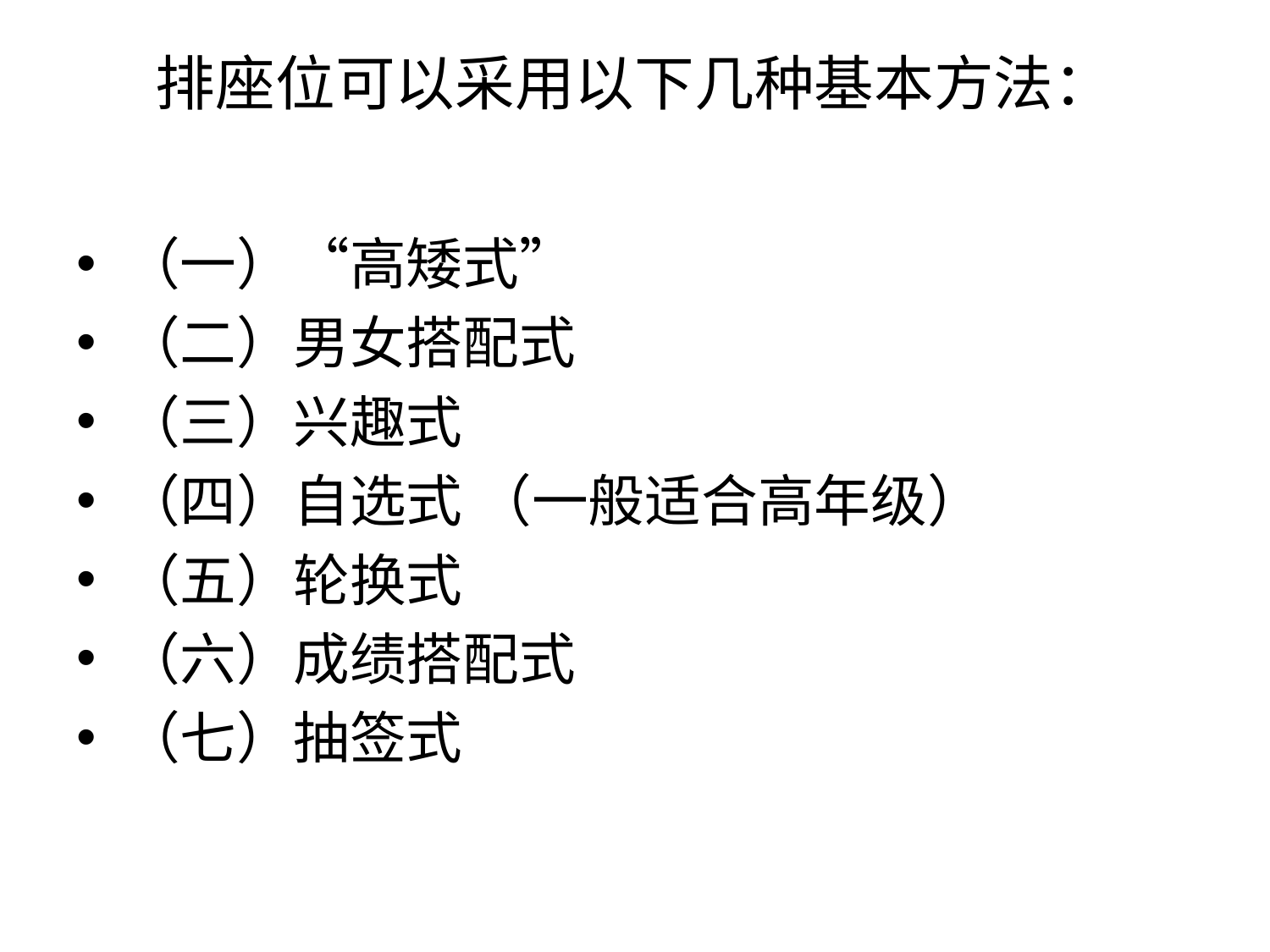

# 排座位可以采用以下几种基本方法：
（一）“高矮式”
（二）男女搭配式
（三）兴趣式
（四）自选式 （一般适合高年级）
（五）轮换式
（六）成绩搭配式
（七）抽签式